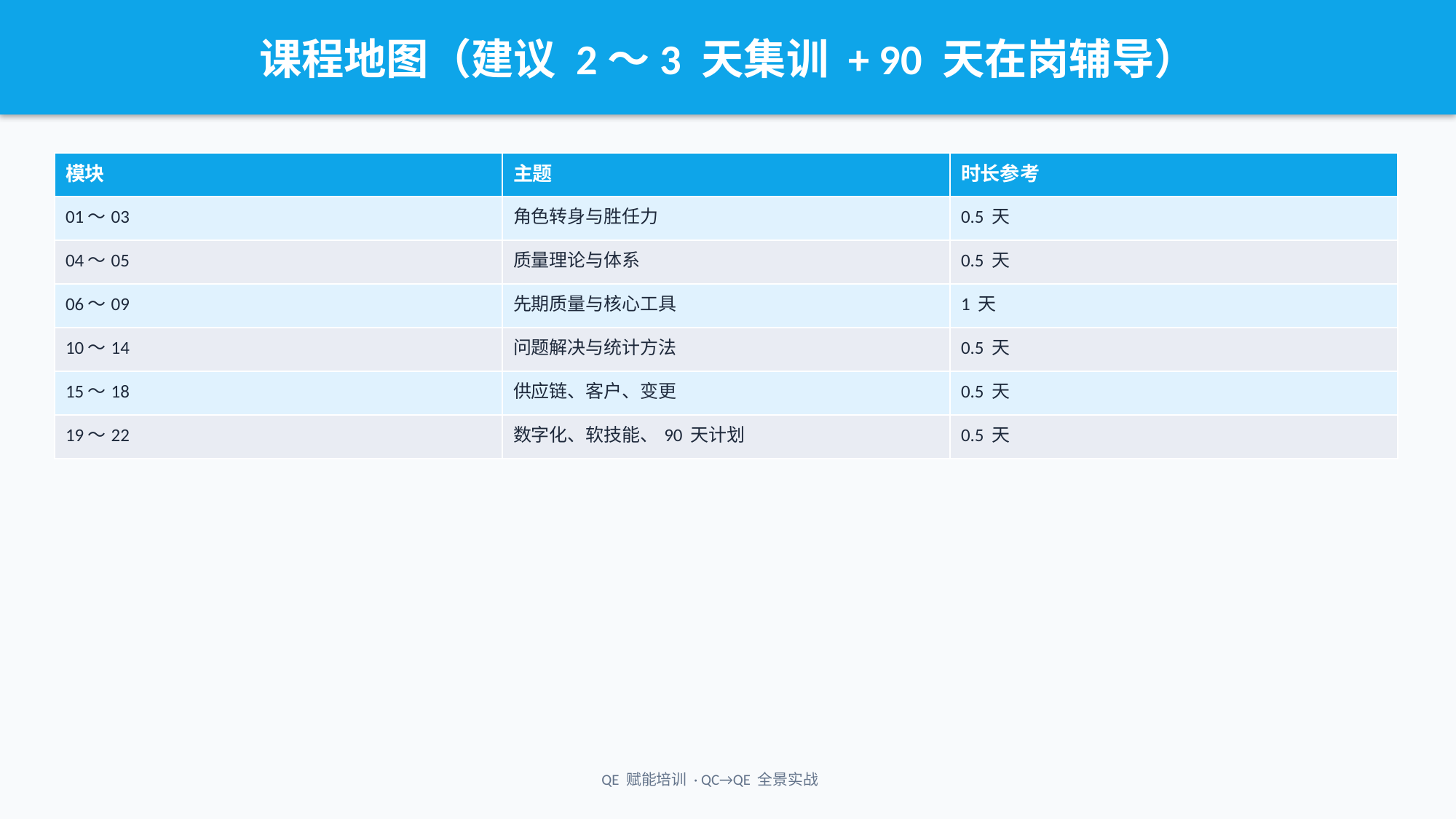

课程地图（建议 2～3 天集训 + 90 天在岗辅导）
| 模块 | 主题 | 时长参考 |
| --- | --- | --- |
| 01～03 | 角色转身与胜任力 | 0.5 天 |
| 04～05 | 质量理论与体系 | 0.5 天 |
| 06～09 | 先期质量与核心工具 | 1 天 |
| 10～14 | 问题解决与统计方法 | 0.5 天 |
| 15～18 | 供应链、客户、变更 | 0.5 天 |
| 19～22 | 数字化、软技能、90 天计划 | 0.5 天 |
QE 赋能培训 · QC→QE 全景实战